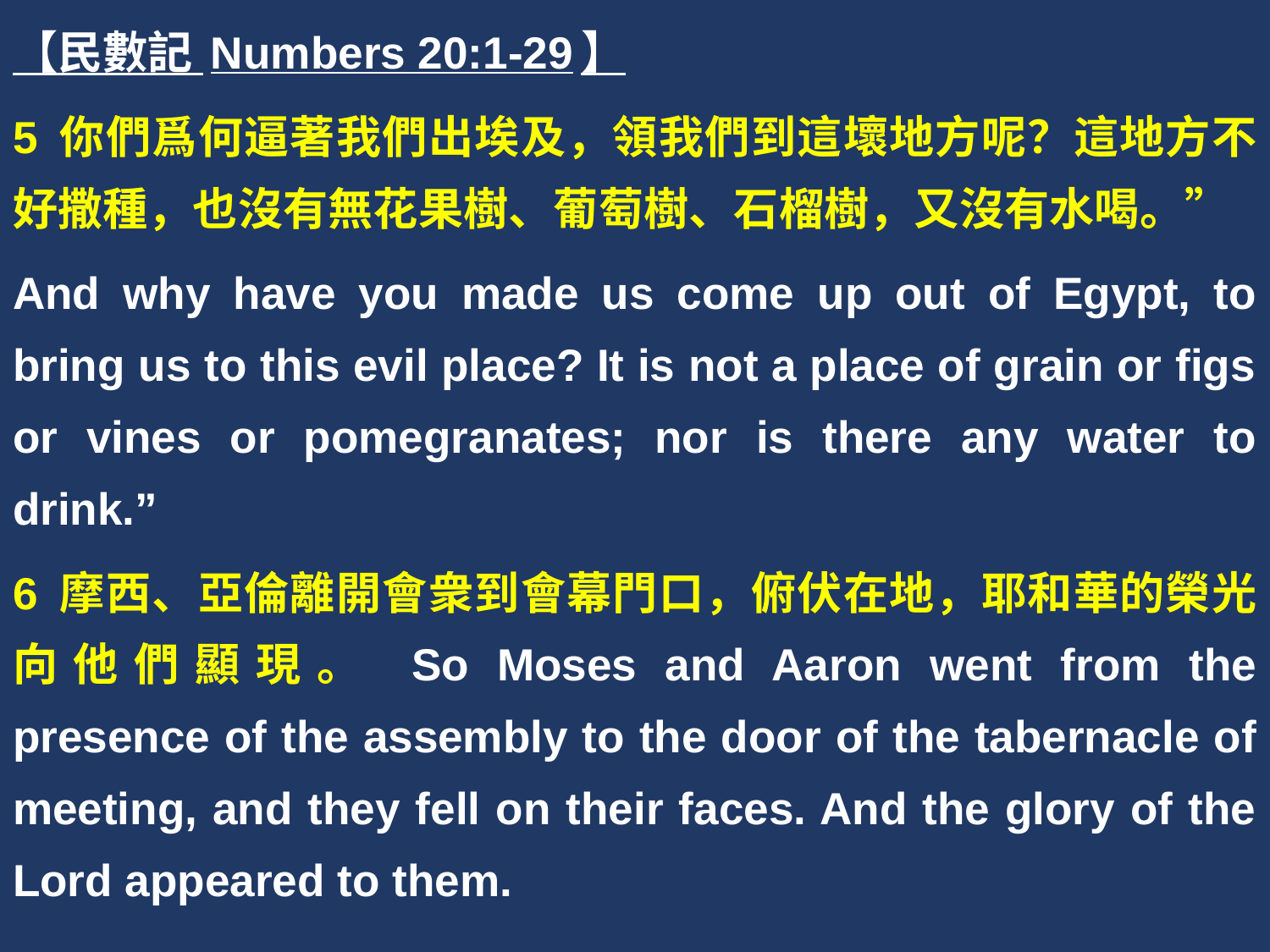

【民數記 Numbers 20:1-29】
5 你們爲何逼著我們出埃及，領我們到這壞地方呢？這地方不好撒種，也沒有無花果樹、葡萄樹、石榴樹，又沒有水喝。”
And why have you made us come up out of Egypt, to bring us to this evil place? It is not a place of grain or figs or vines or pomegranates; nor is there any water to drink.”
6 摩西、亞倫離開會衆到會幕門口，俯伏在地，耶和華的榮光向他們顯現。 So Moses and Aaron went from the presence of the assembly to the door of the tabernacle of meeting, and they fell on their faces. And the glory of the Lord appeared to them.